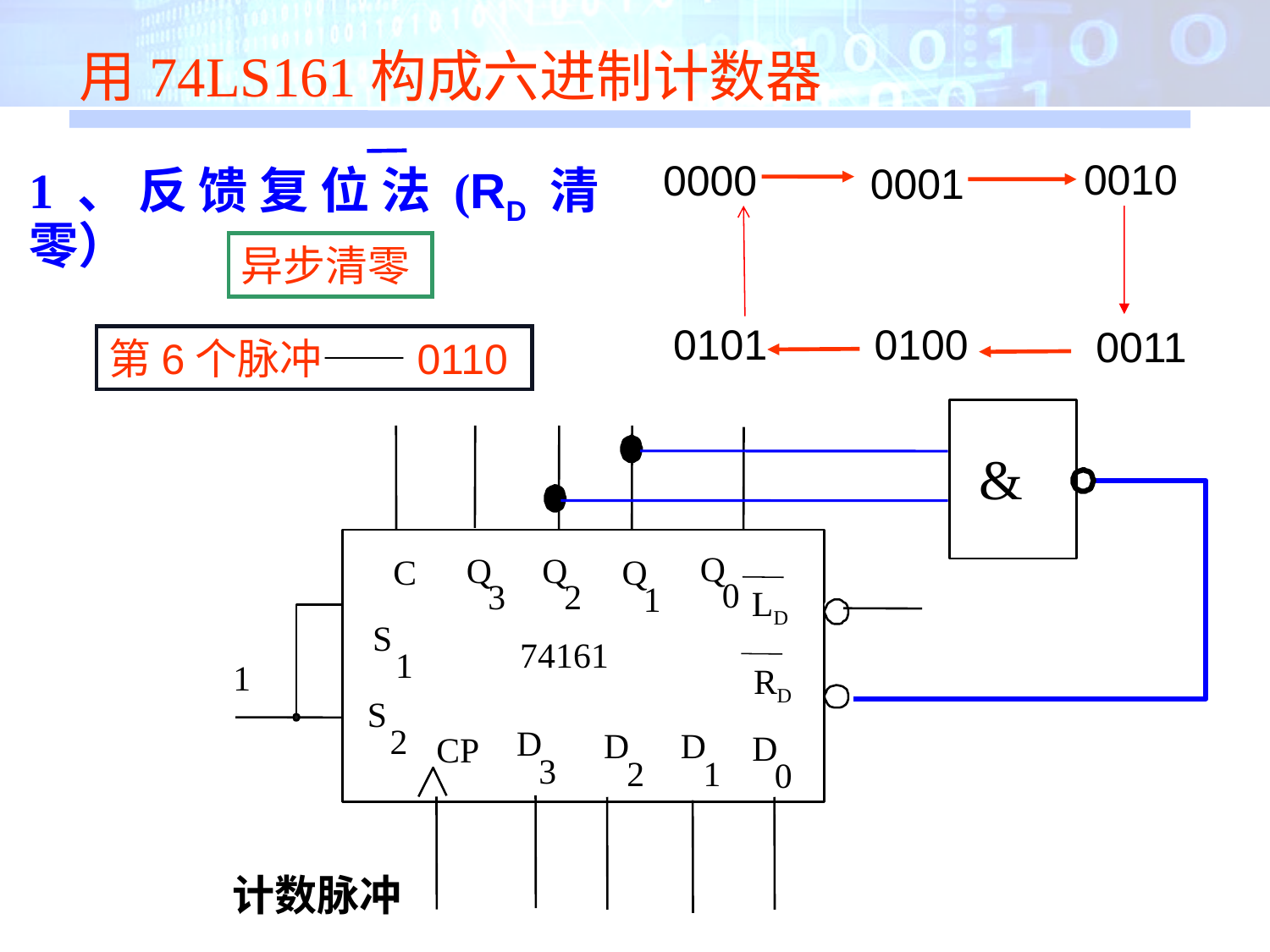

用74LS161构成六进制计数器
0010
0000

1、反馈复位法(RD清零）

0001

异步清零
0101
0100
0011
第6个脉冲——0110

&

Q
Q
Q
C
Q
0
3
2
1
LD

S
74161
1
1
RD

S

2
D
D
D
D
CP
3
2
1
0

计数脉冲